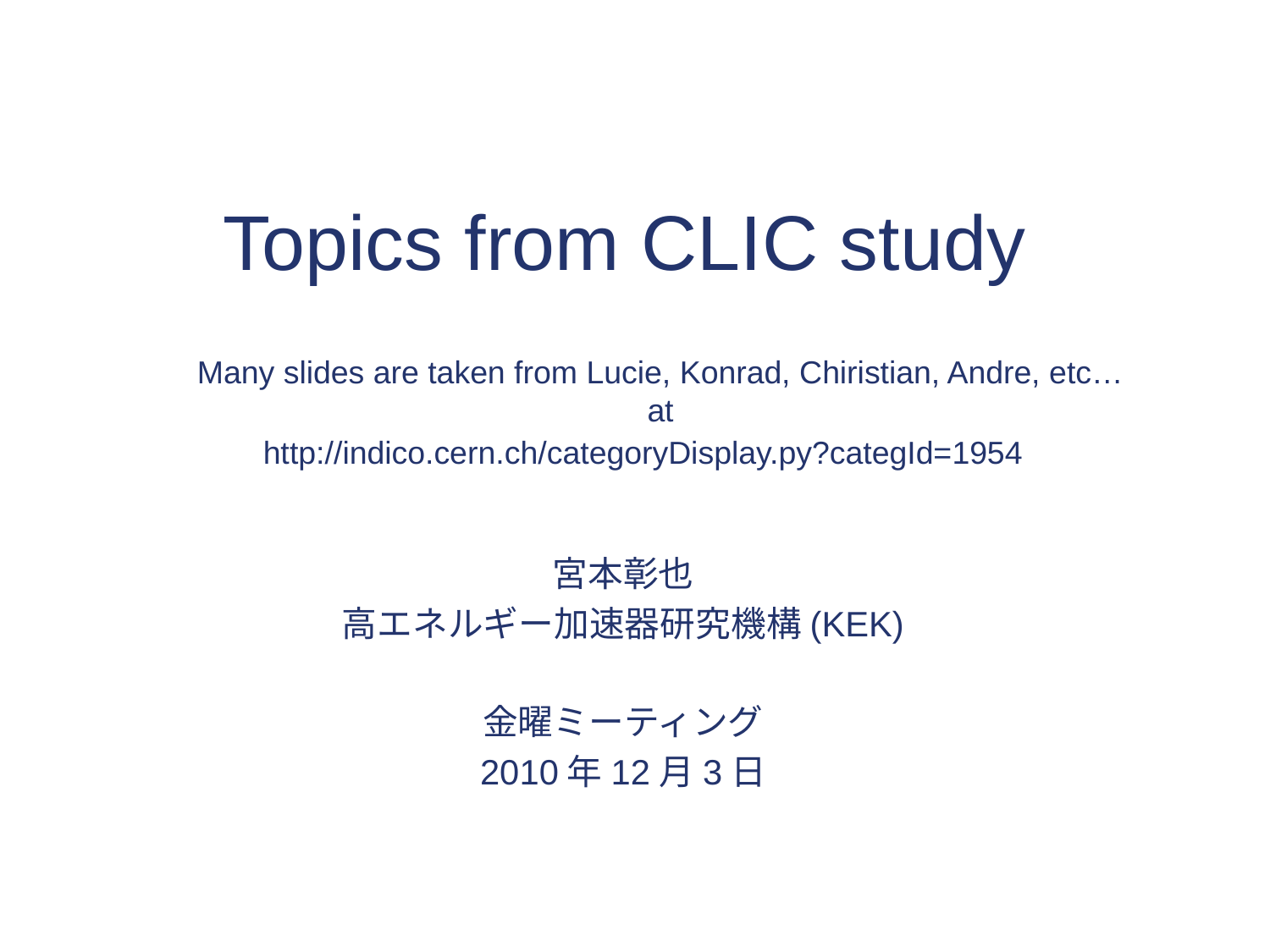

# Topics from CLIC study
Many slides are taken from Lucie, Konrad, Chiristian, Andre, etc…
at
http://indico.cern.ch/categoryDisplay.py?categId=1954
宮本彰也
高エネルギー加速器研究機構(KEK)

金曜ミーティング
2010年12月3日